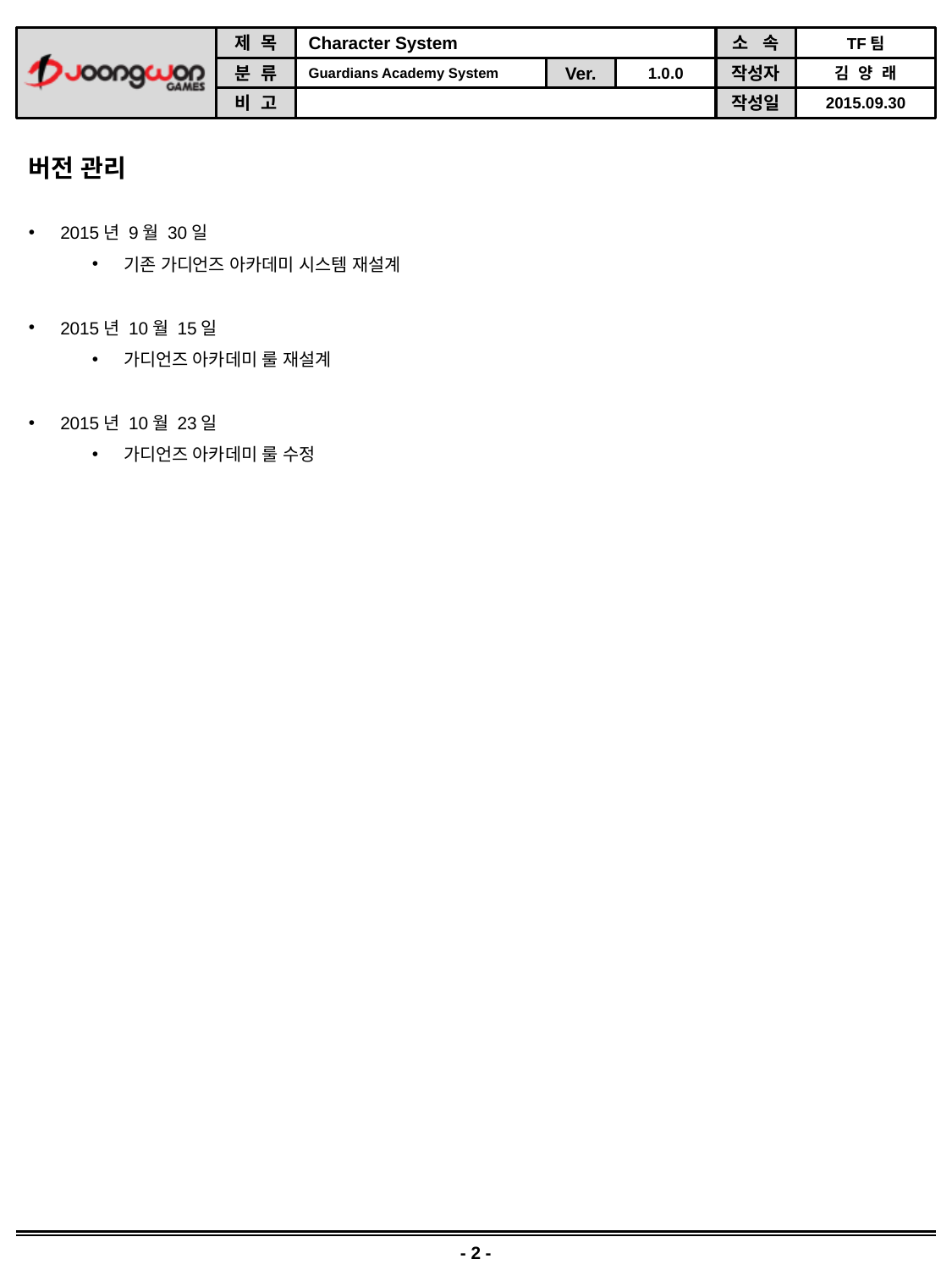

버전 관리
2015년 9월 30일
기존 가디언즈 아카데미 시스템 재설계

2015년 10월 15일
가디언즈 아카데미 룰 재설계

2015년 10월 23일
가디언즈 아카데미 룰 수정

- 2 -